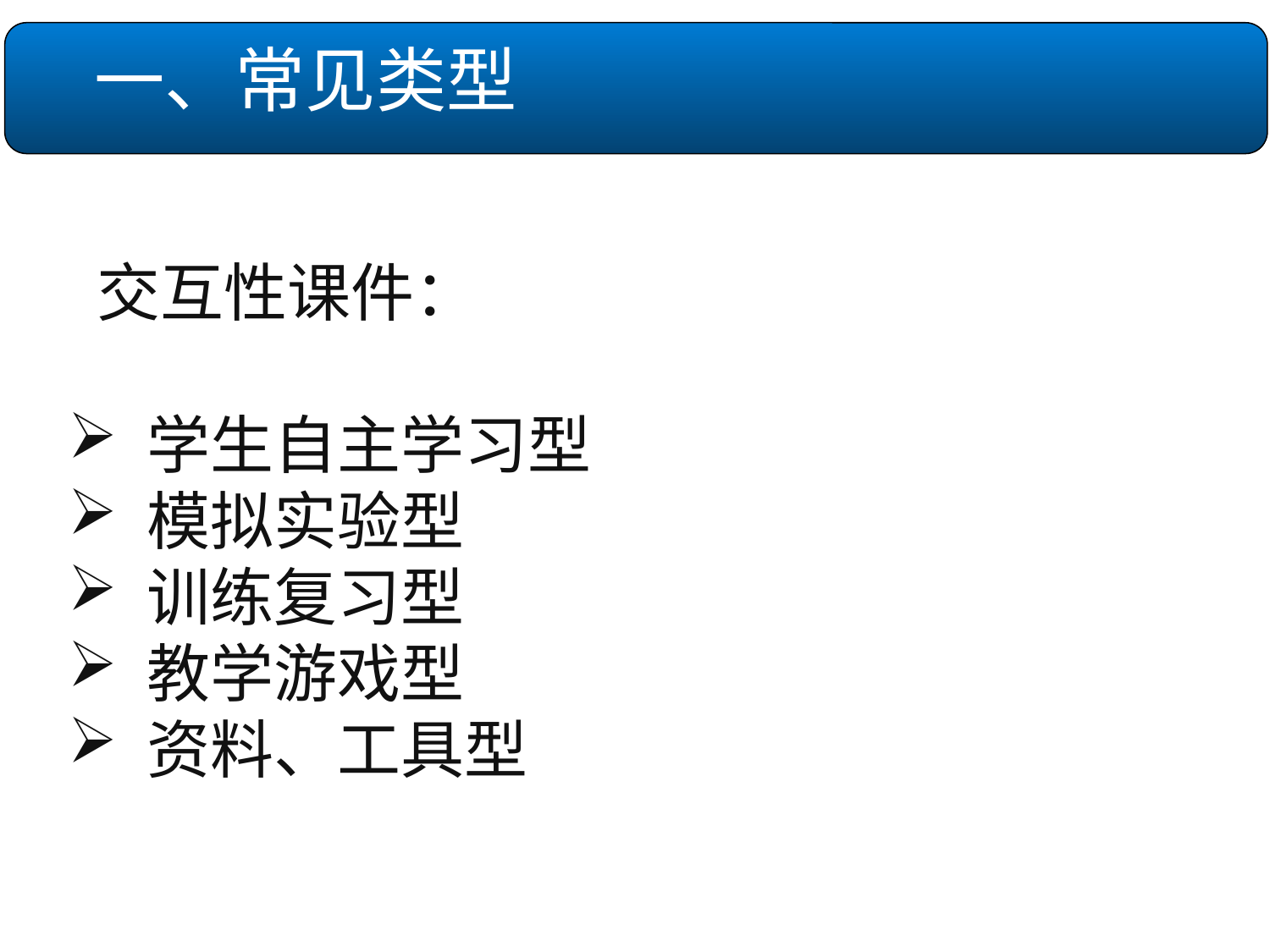

一、常见类型
 交互性课件：

学生自主学习型
模拟实验型
训练复习型
教学游戏型
资料、工具型